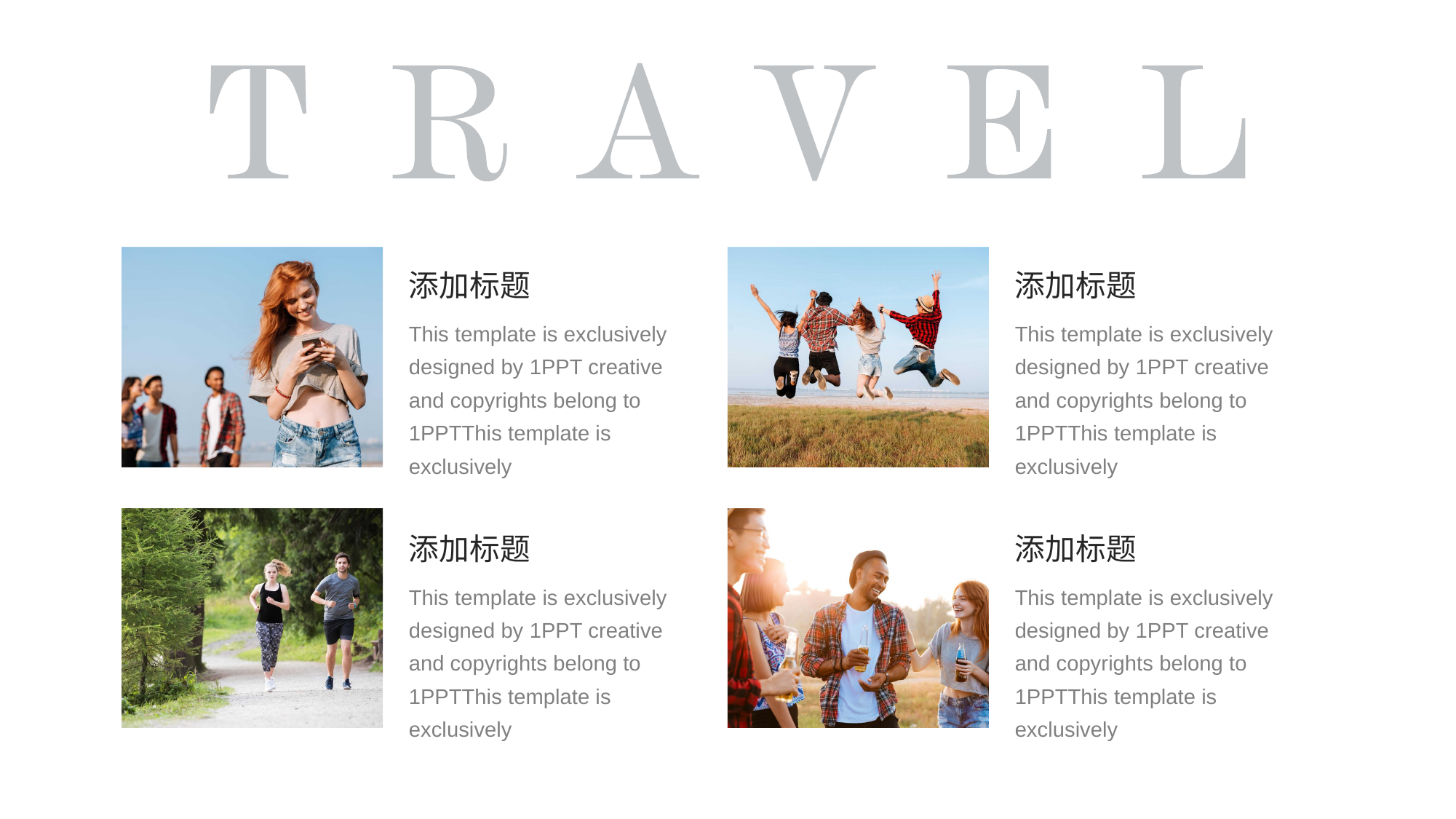

添加标题
This template is exclusively designed by 1PPT creative and copyrights belong to 1PPTThis template is exclusively
添加标题
This template is exclusively designed by 1PPT creative and copyrights belong to 1PPTThis template is exclusively

添加标题
This template is exclusively designed by 1PPT creative and copyrights belong to 1PPTThis template is exclusively
添加标题
This template is exclusively designed by 1PPT creative and copyrights belong to 1PPTThis template is exclusively